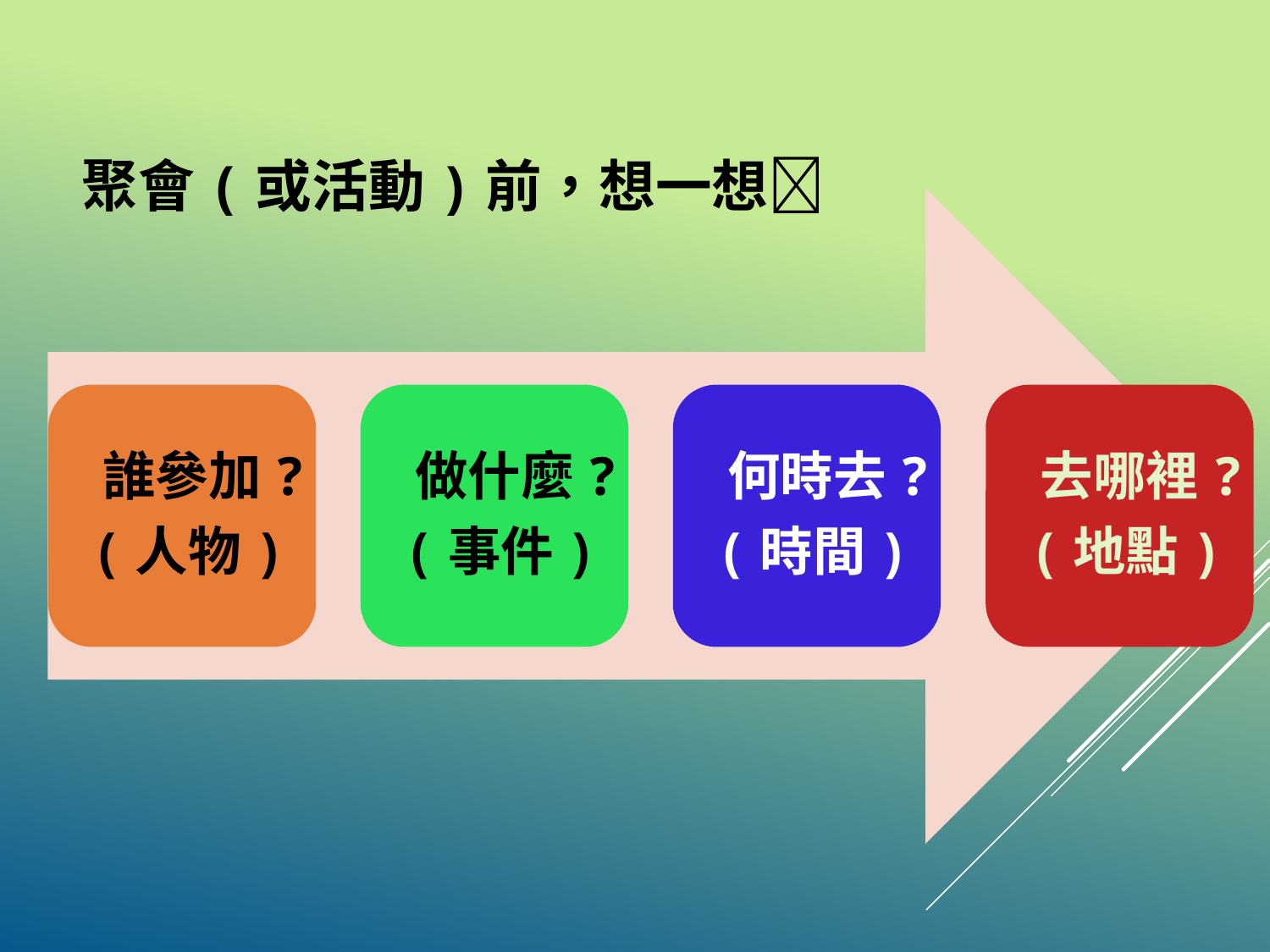

# 聚會(或活動)前，想一想?
誰參加?
(人物)
做什麼?
(事件)
何時去?
(時間)
去哪裡?
(地點)